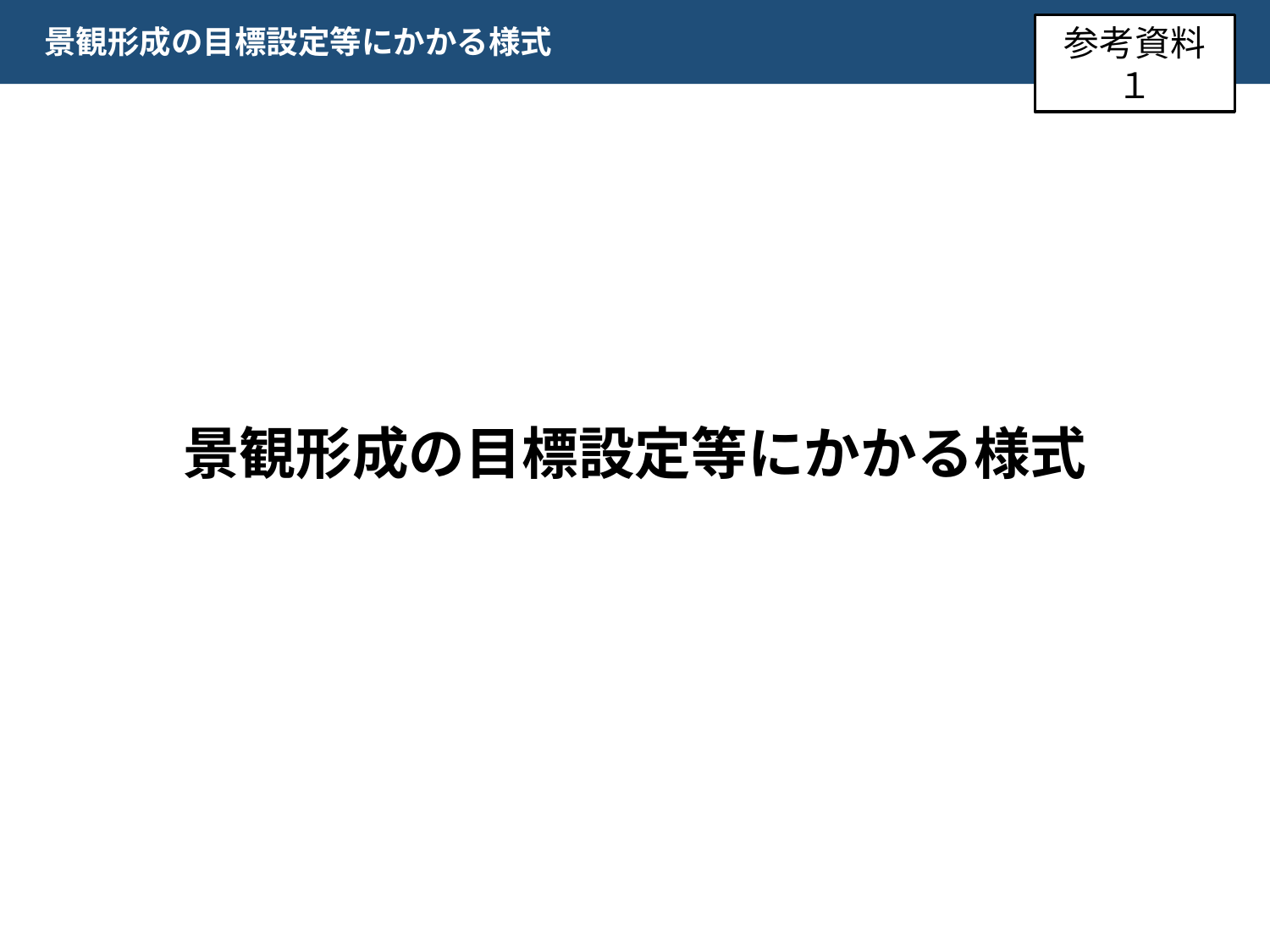

景観形成の目標設定等にかかる様式
参考資料１
景観形成の目標設定等にかかる様式